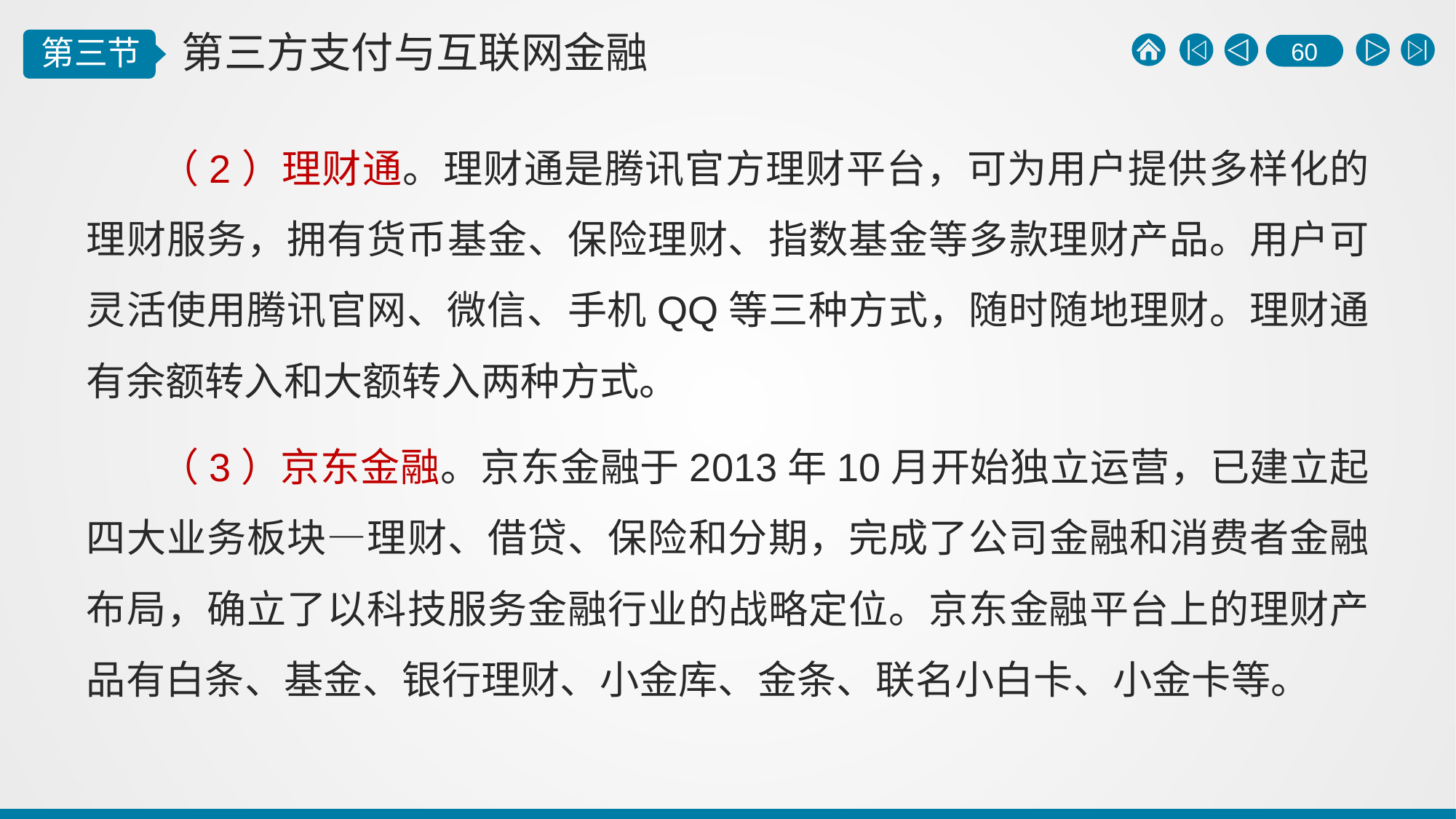

（2）理财通。理财通是腾讯官方理财平台，可为用户提供多样化的理财服务，拥有货币基金、保险理财、指数基金等多款理财产品。用户可灵活使用腾讯官网、微信、手机QQ等三种方式，随时随地理财。理财通有余额转入和大额转入两种方式。
（3）京东金融。京东金融于2013年10月开始独立运营，已建立起四大业务板块—理财、借贷、保险和分期，完成了公司金融和消费者金融布局，确立了以科技服务金融行业的战略定位。京东金融平台上的理财产品有白条、基金、银行理财、小金库、金条、联名小白卡、小金卡等。